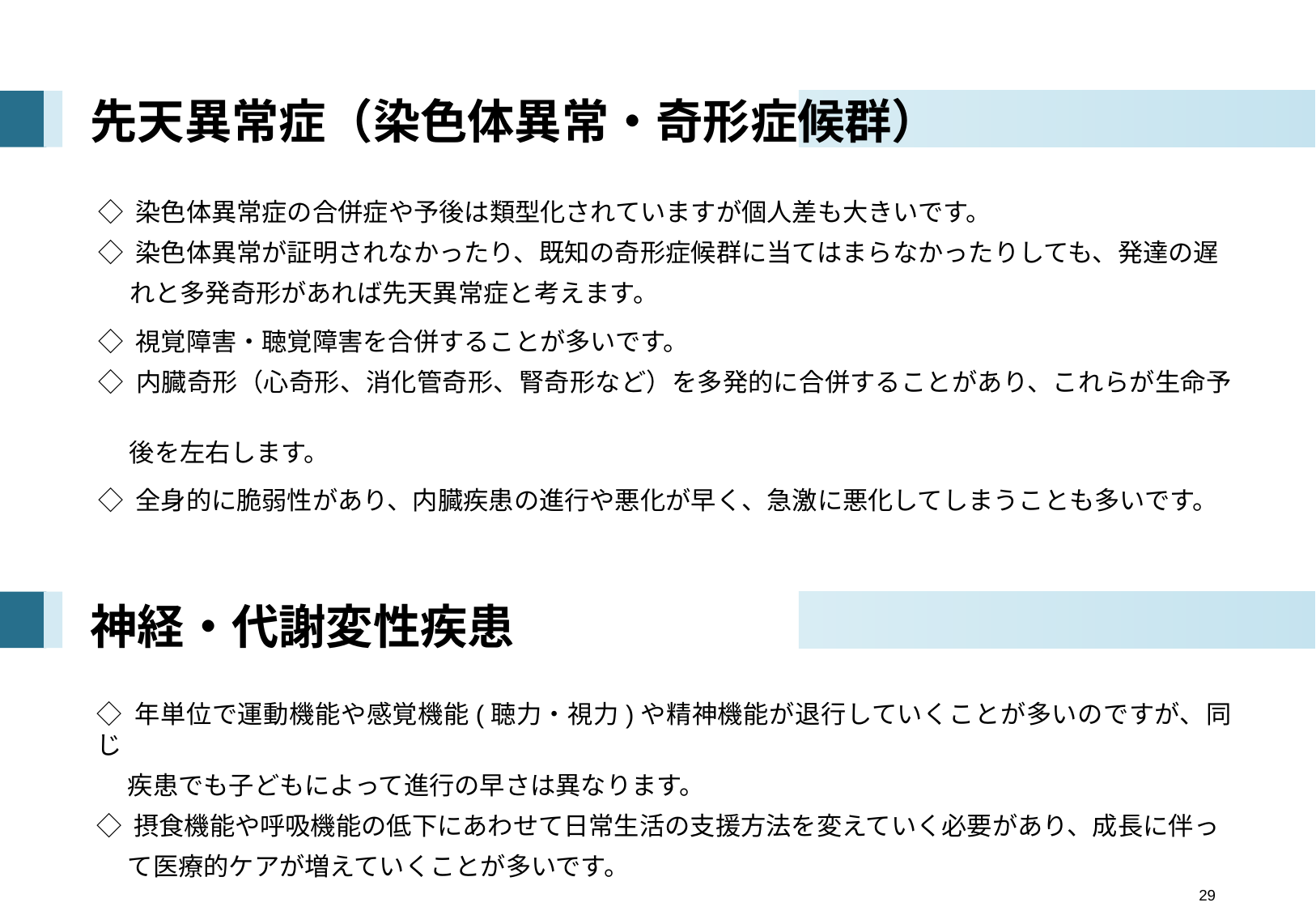

# 先天異常症（染色体異常・奇形症候群）
◇ 染色体異常症の合併症や予後は類型化されていますが個人差も大きいです。
◇ 染色体異常が証明されなかったり、既知の奇形症候群に当てはまらなかったりしても、発達の遅
　 れと多発奇形があれば先天異常症と考えます。
◇ 視覚障害・聴覚障害を合併することが多いです。
◇ 内臓奇形（心奇形、消化管奇形、腎奇形など）を多発的に合併することがあり、これらが生命予
　 後を左右します。
◇ 全身的に脆弱性があり、内臓疾患の進行や悪化が早く、急激に悪化してしまうことも多いです。

神経・代謝変性疾患
◇ 年単位で運動機能や感覚機能(聴力・視力)や精神機能が退行していくことが多いのですが、同じ
　 疾患でも子どもによって進行の早さは異なります。
◇ 摂食機能や呼吸機能の低下にあわせて日常生活の支援方法を変えていく必要があり、成長に伴っ
　 て医療的ケアが増えていくことが多いです。
　　　　　　　　　　　　　　　　 29